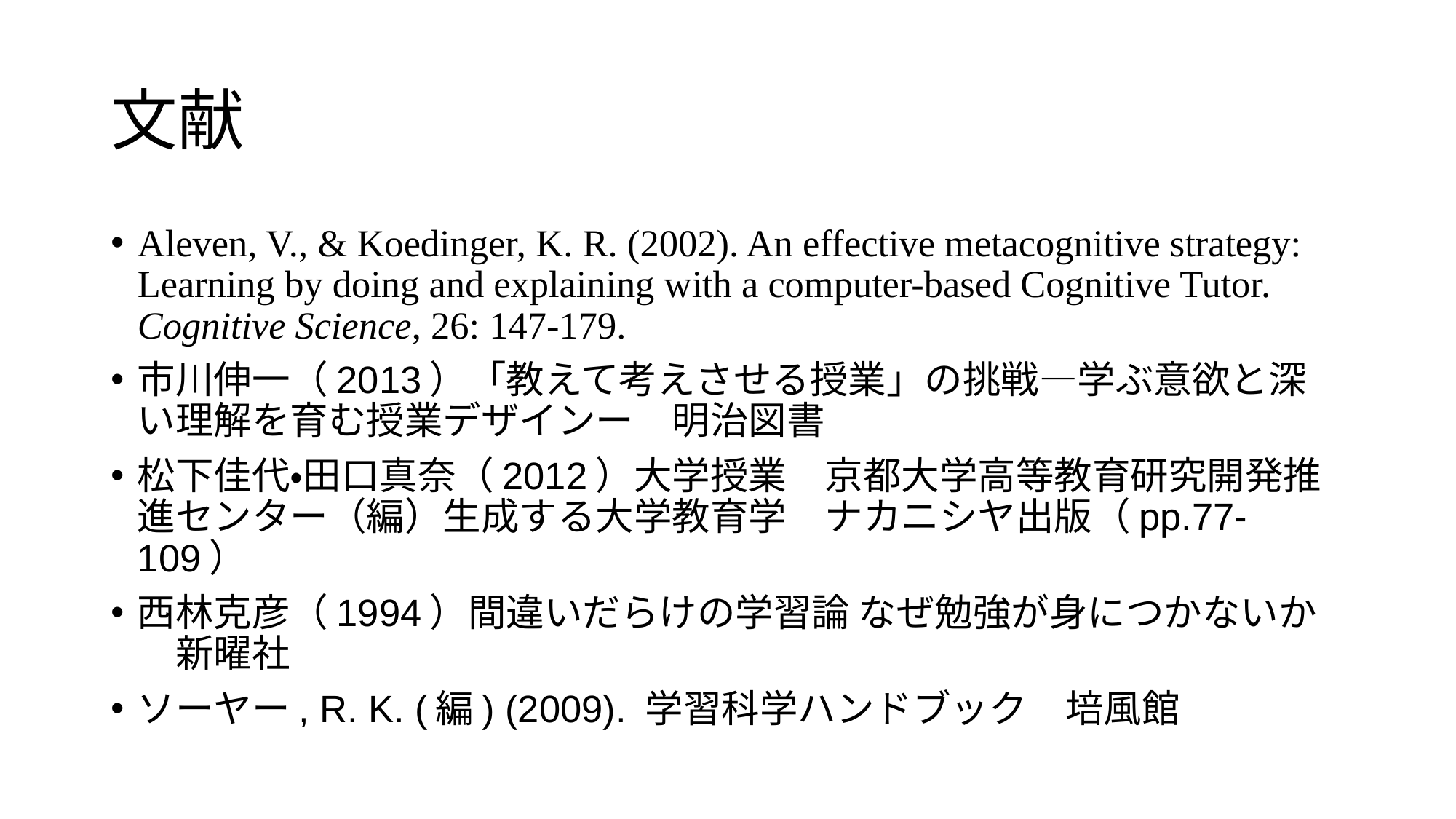

# 文献
Aleven, V., & Koedinger, K. R. (2002). An effective metacognitive strategy: Learning by doing and explaining with a computer-based Cognitive Tutor. Cognitive Science, 26: 147-179.
市川伸一（2013）「教えて考えさせる授業」の挑戦―学ぶ意欲と深い理解を育む授業デザインー　明治図書
松下佳代・田口真奈（2012）大学授業　京都大学高等教育研究開発推進センター（編）生成する大学教育学　ナカニシヤ出版（pp.77-109）
西林克彦（1994）間違いだらけの学習論 なぜ勉強が身につかないか　新曜社
ソーヤー, R. K. (編) (2009). 学習科学ハンドブック　培風館